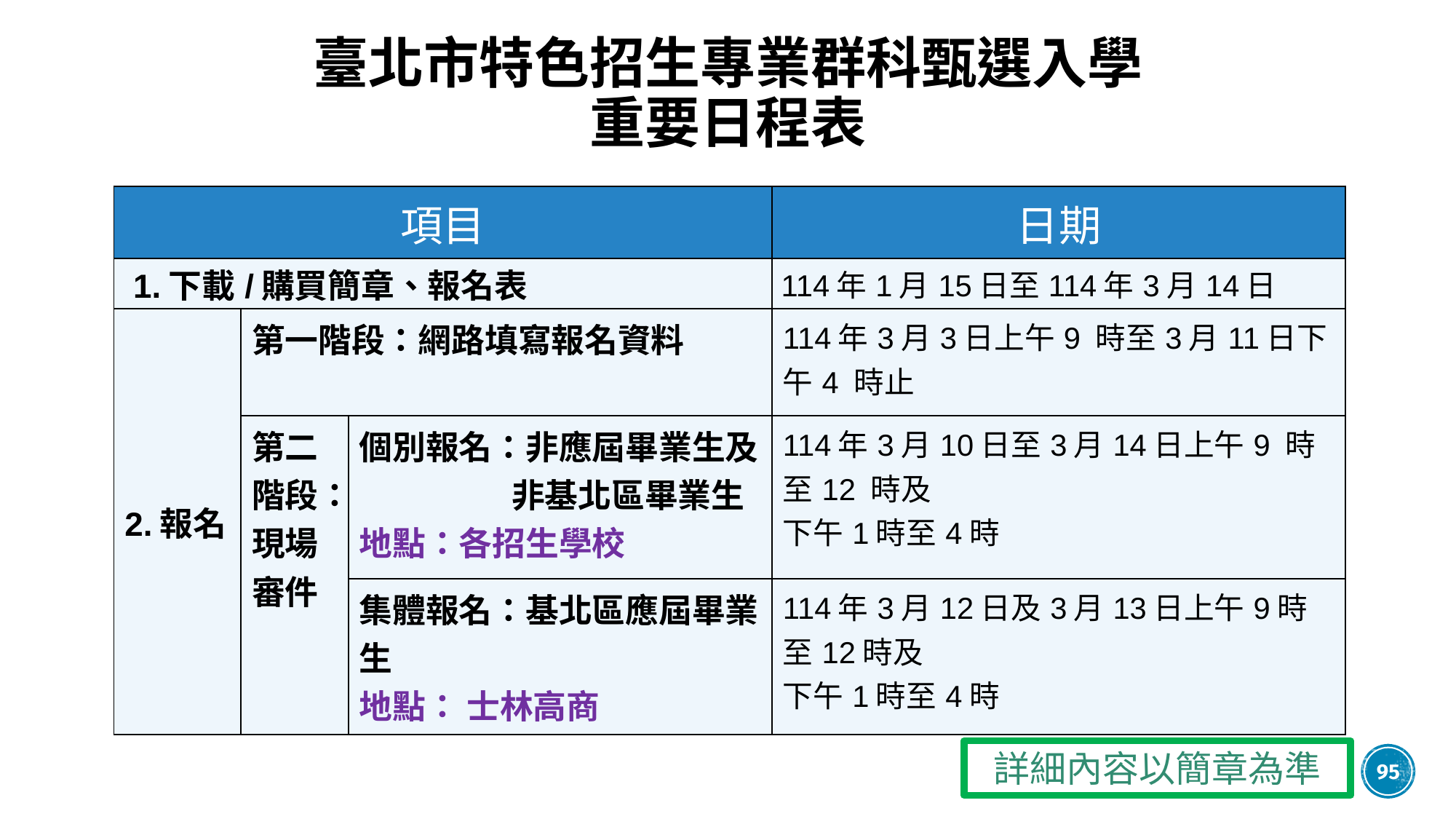

# 臺北市特色招生專業群科甄選入學 重要日程表
| 項目 |  |  | 日期 |
| --- | --- | --- | --- |
| 1.下載/購買簡章、報名表 |  |  | 114年1月15日至114年3月14日 |
| 2.報名 | 第一階段：網路填寫報名資料 |  | 114年3月3日上午9 時至3月11日下午4 時止 |
|  | 第二階段：現場審件 | 個別報名：非應屆畢業生及 非基北區畢業生 地點：各招生學校 | 114年3月10日至3月14日上午9 時至12 時及 下午1時至4時 |
|  |  | 集體報名：基北區應屆畢業生 地點： 士林高商 | 114年3月12日及3月13日上午9時至12時及 下午1時至4時 |
詳細內容以簡章為準
95